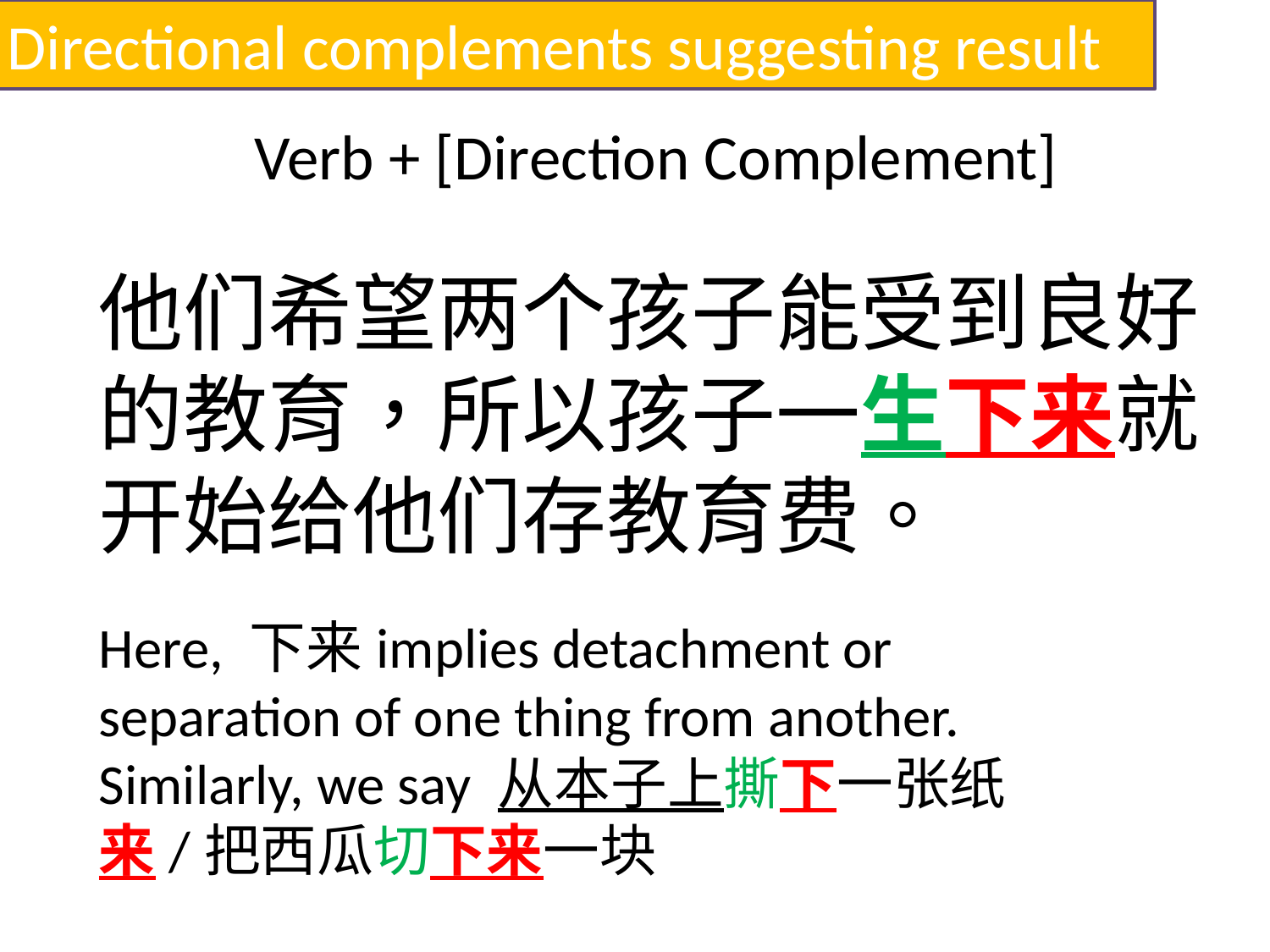

Directional complements suggesting result
Verb + [Direction Complement]
他们希望两个孩子能受到良好的教育，所以孩子一生下来就开始给他们存教育费。
Here, 下来implies detachment or separation of one thing from another.
Similarly, we say 从本子上撕下一张纸来/把西瓜切下来一块